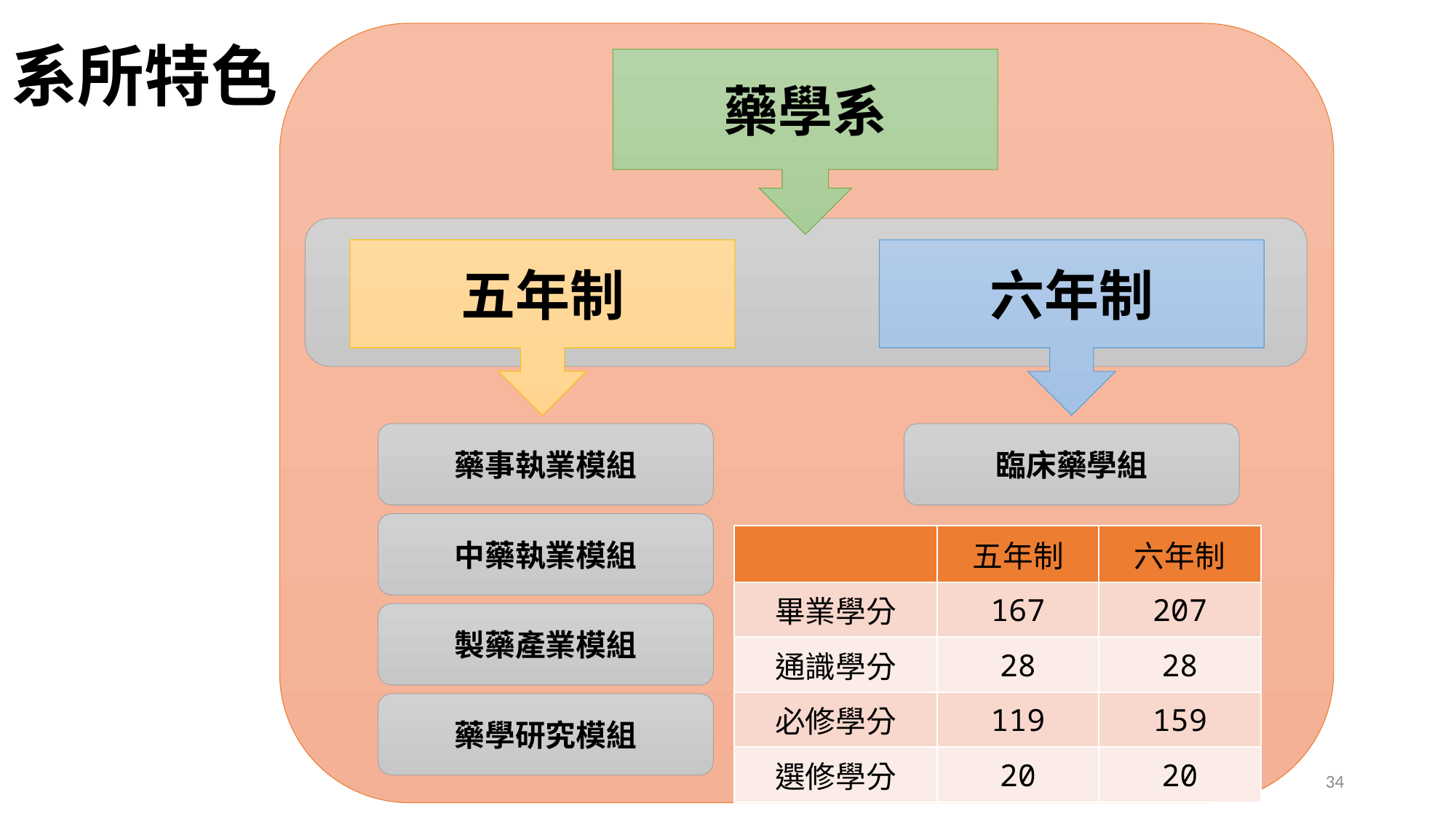

# 系所特色

藥學系

五年制
六年制
藥事執業模組
臨床藥學組
中藥執業模組
製藥產業模組
藥學研究模組
|  | 五年制 | 六年制 |
| --- | --- | --- |
| 畢業學分 | 167 | 207 |
| 通識學分 | 28 | 28 |
| 必修學分 | 119 | 159 |
| 選修學分 | 20 | 20 |
34